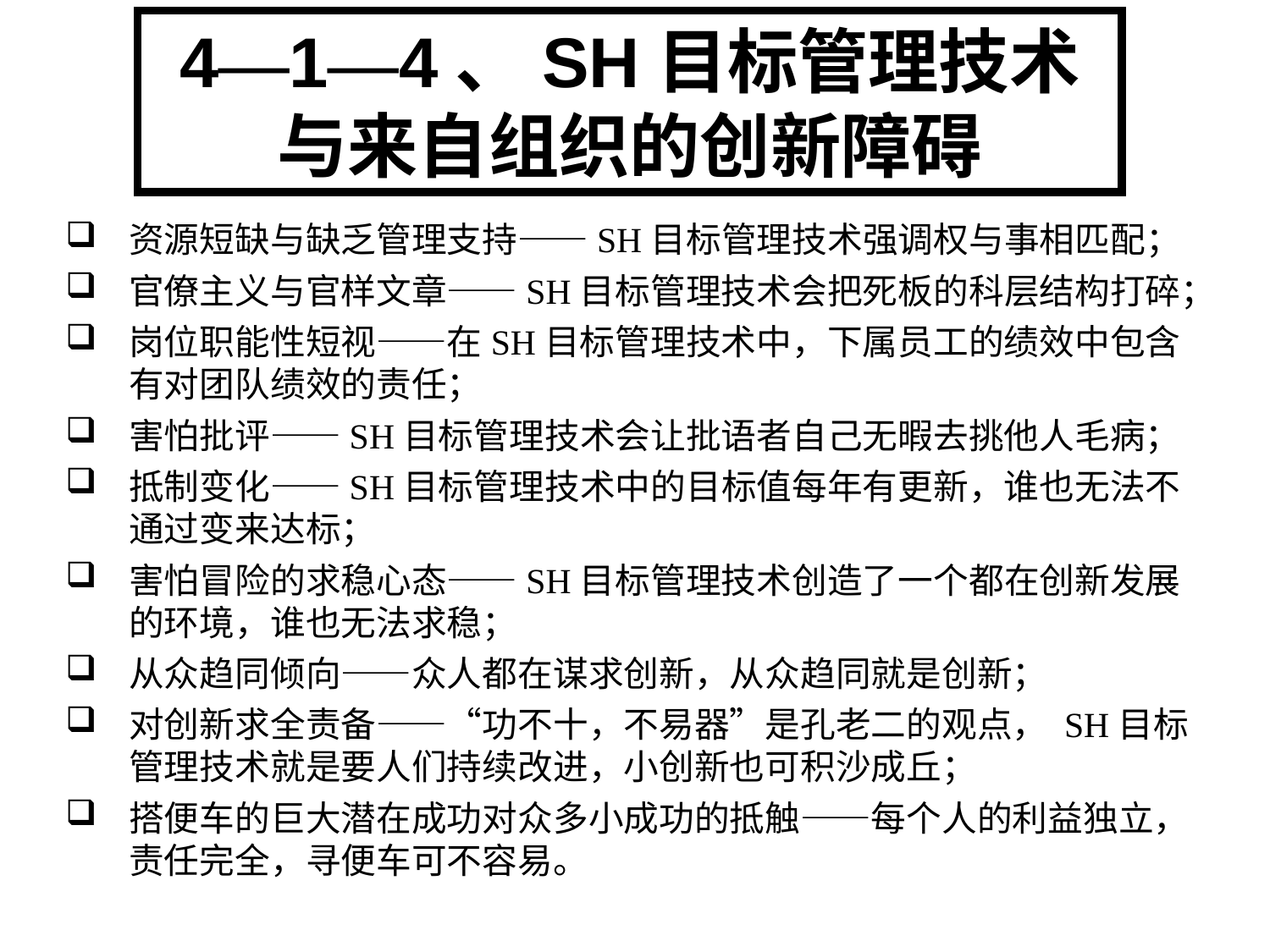

4—1—4、SH目标管理技术与来自组织的创新障碍
资源短缺与缺乏管理支持——SH目标管理技术强调权与事相匹配；
官僚主义与官样文章——SH目标管理技术会把死板的科层结构打碎；
岗位职能性短视——在SH目标管理技术中，下属员工的绩效中包含有对团队绩效的责任；
害怕批评——SH目标管理技术会让批语者自己无暇去挑他人毛病；
抵制变化——SH目标管理技术中的目标值每年有更新，谁也无法不通过变来达标；
害怕冒险的求稳心态——SH目标管理技术创造了一个都在创新发展的环境，谁也无法求稳；
从众趋同倾向——众人都在谋求创新，从众趋同就是创新；
对创新求全责备——“功不十，不易器”是孔老二的观点， SH目标管理技术就是要人们持续改进，小创新也可积沙成丘；
搭便车的巨大潜在成功对众多小成功的抵触——每个人的利益独立，责任完全，寻便车可不容易。